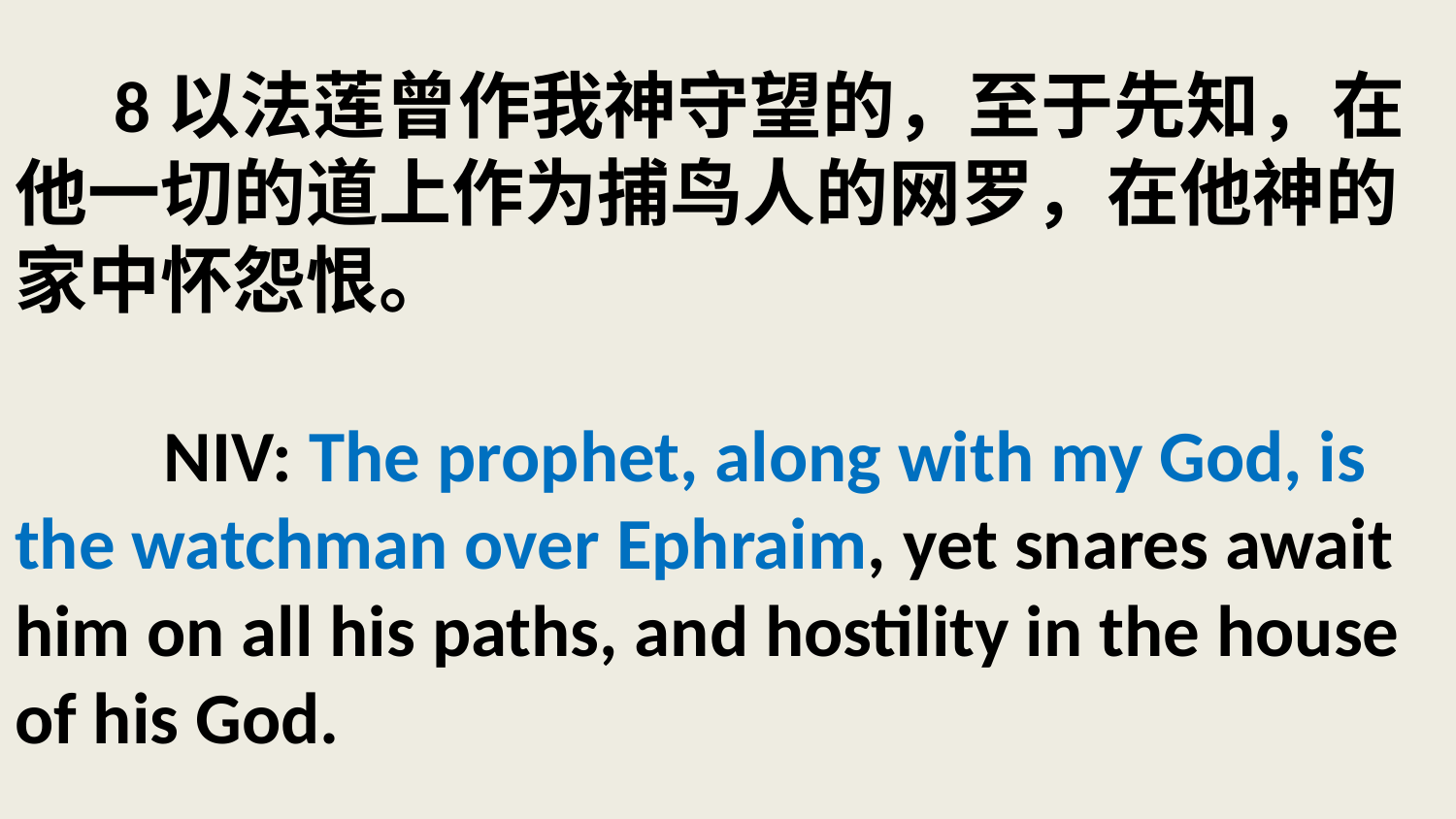

# 8以法莲曾作我神守望的，至于先知，在他一切的道上作为捕鸟人的网罗，在他神的家中怀怨恨。 NIV: The prophet, along with my God, is the watchman over Ephraim, yet snares await him on all his paths, and hostility in the house of his God.